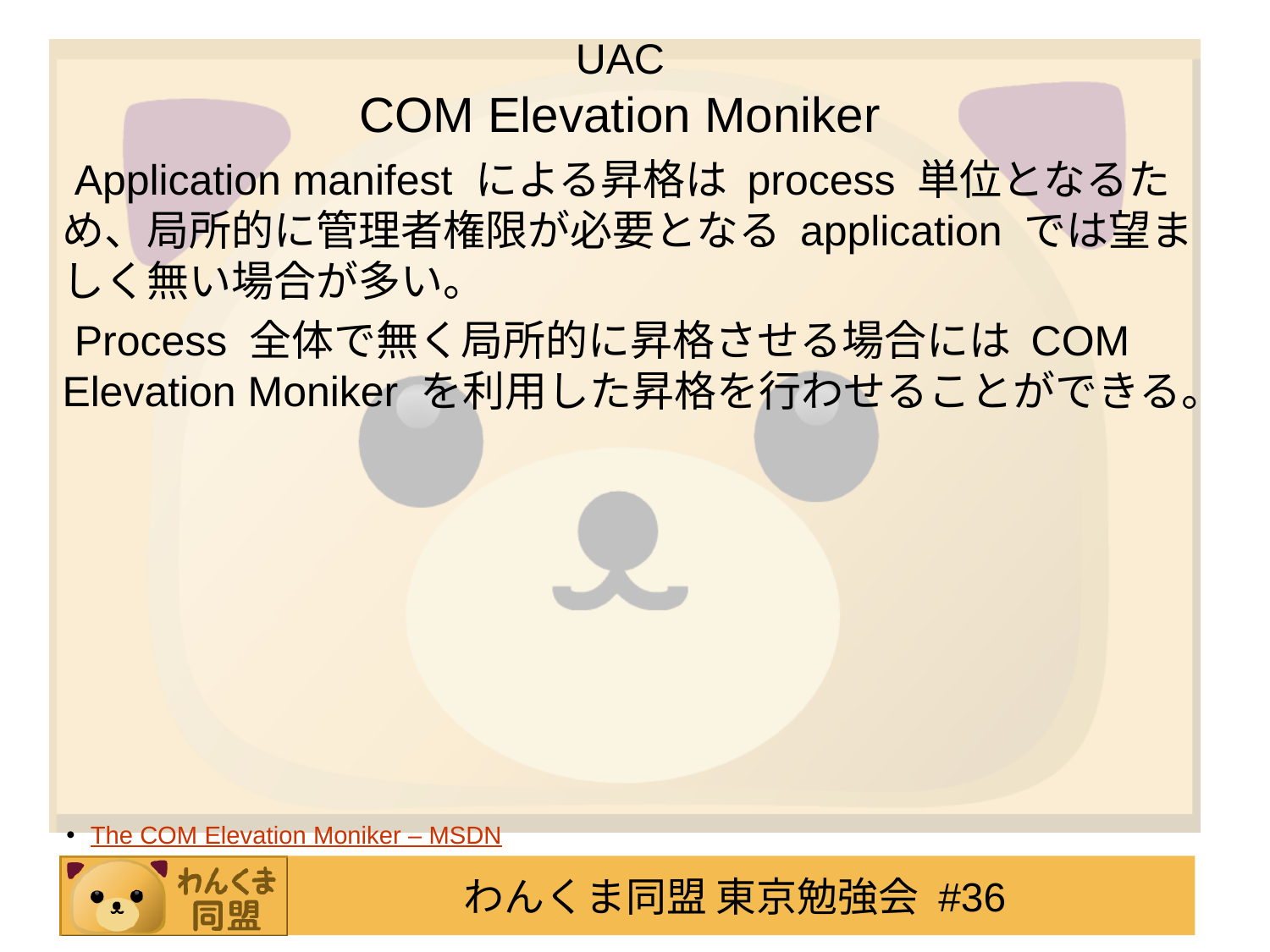

# UAC COM Elevation Moniker
Application manifest による昇格は process 単位となるため、局所的に管理者権限が必要となる application では望ましく無い場合が多い。
Process 全体で無く局所的に昇格させる場合には COM Elevation Moniker を利用した昇格を行わせることができる。
The COM Elevation Moniker – MSDN